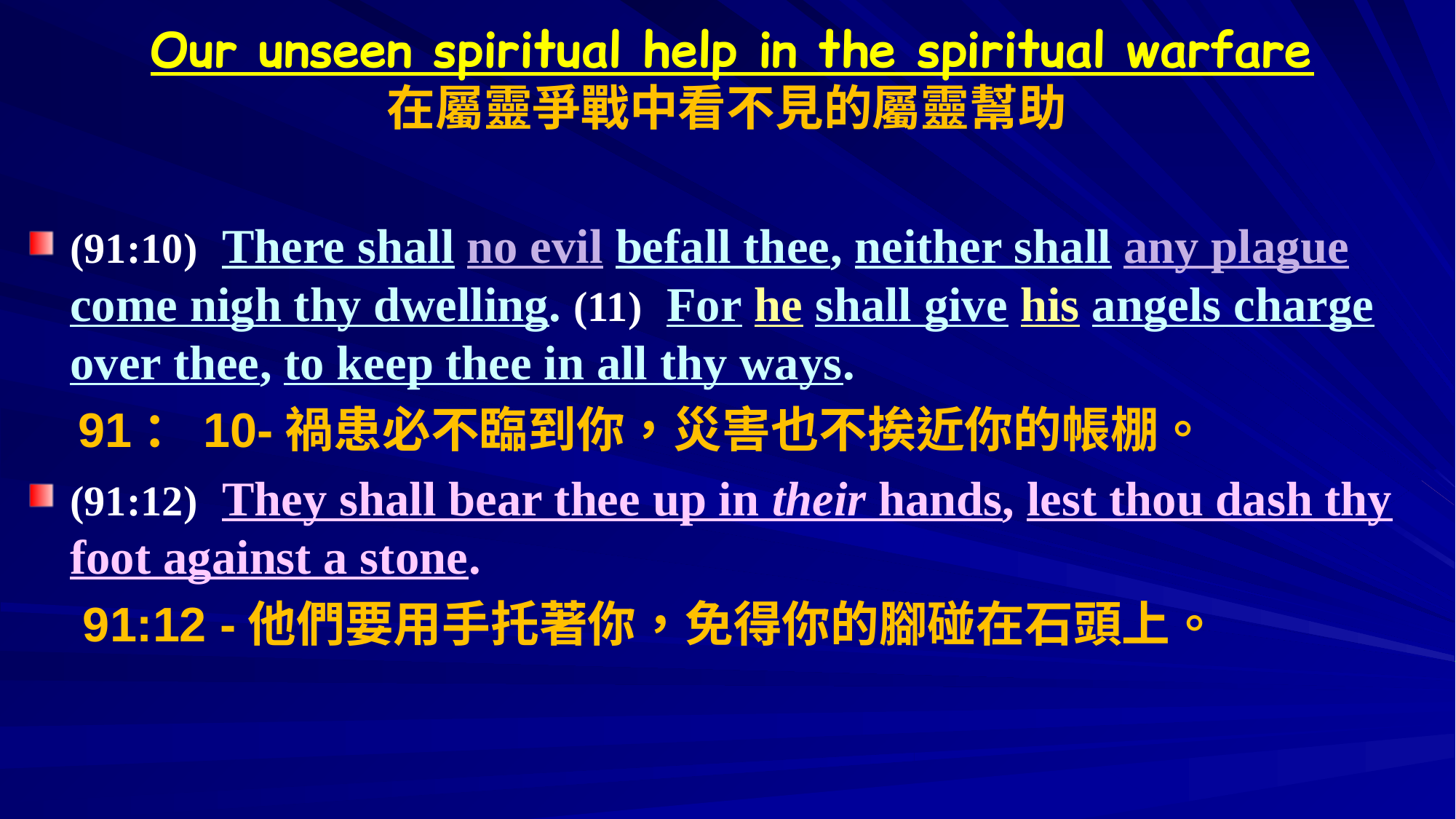

# Our unseen spiritual help in the spiritual warfare 在屬靈爭戰中看不見的屬靈幫助
(91:10)  There shall no evil befall thee, neither shall any plague come nigh thy dwelling. (11)  For he shall give his angels charge over thee, to keep thee in all thy ways.
    91：10-禍患必不臨到你，災害也不挨近你的帳棚。
(91:12)  They shall bear thee up in their hands, lest thou dash thy foot against a stone.
    91:12 -他們要用手托著你，免得你的腳碰在石頭上。